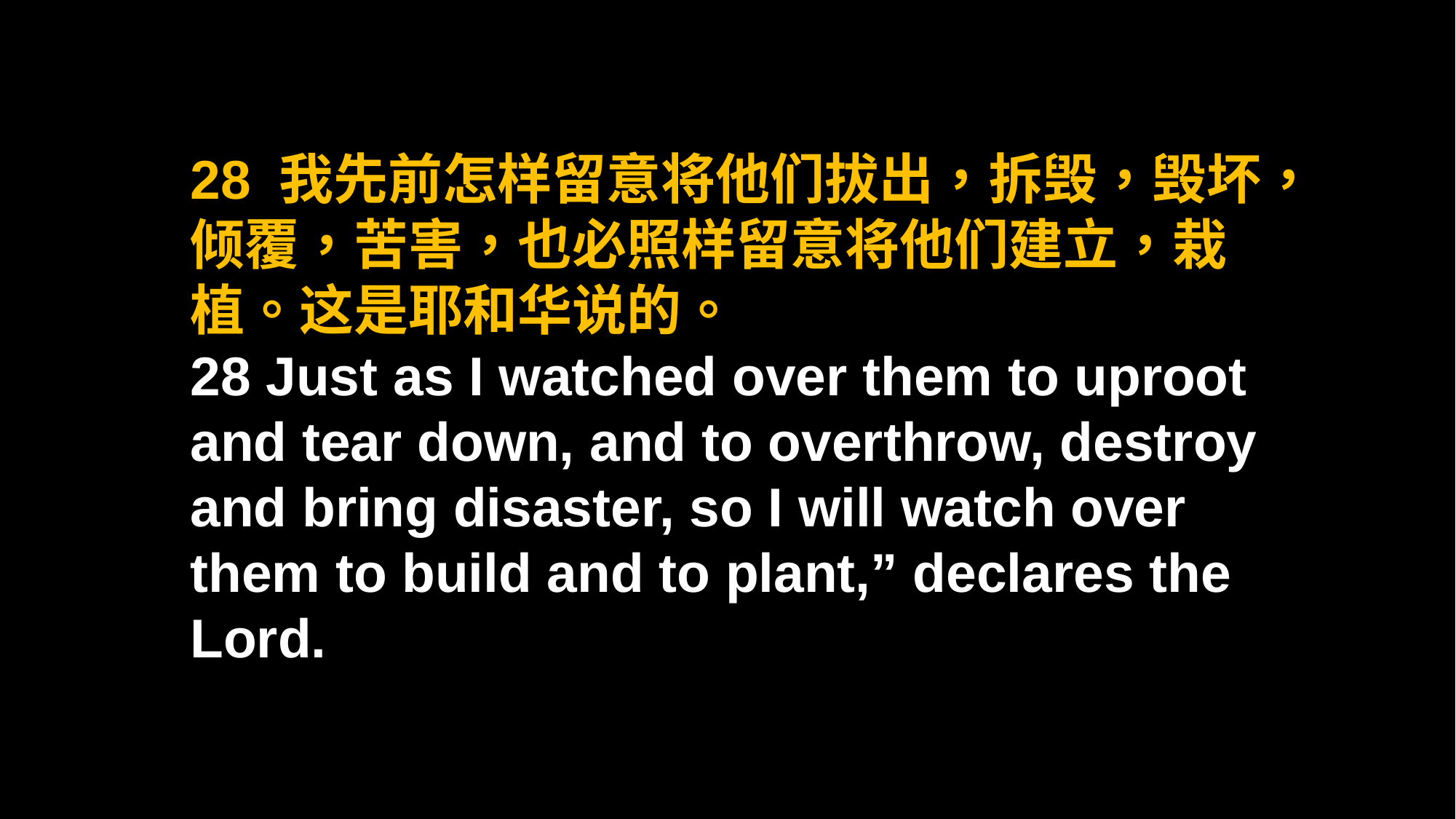

28 我先前怎样留意将他们拔出，拆毁，毁坏，倾覆，苦害，也必照样留意将他们建立，栽植。这是耶和华说的。
28 Just as I watched over them to uproot and tear down, and to overthrow, destroy and bring disaster, so I will watch over them to build and to plant,” declares the Lord.